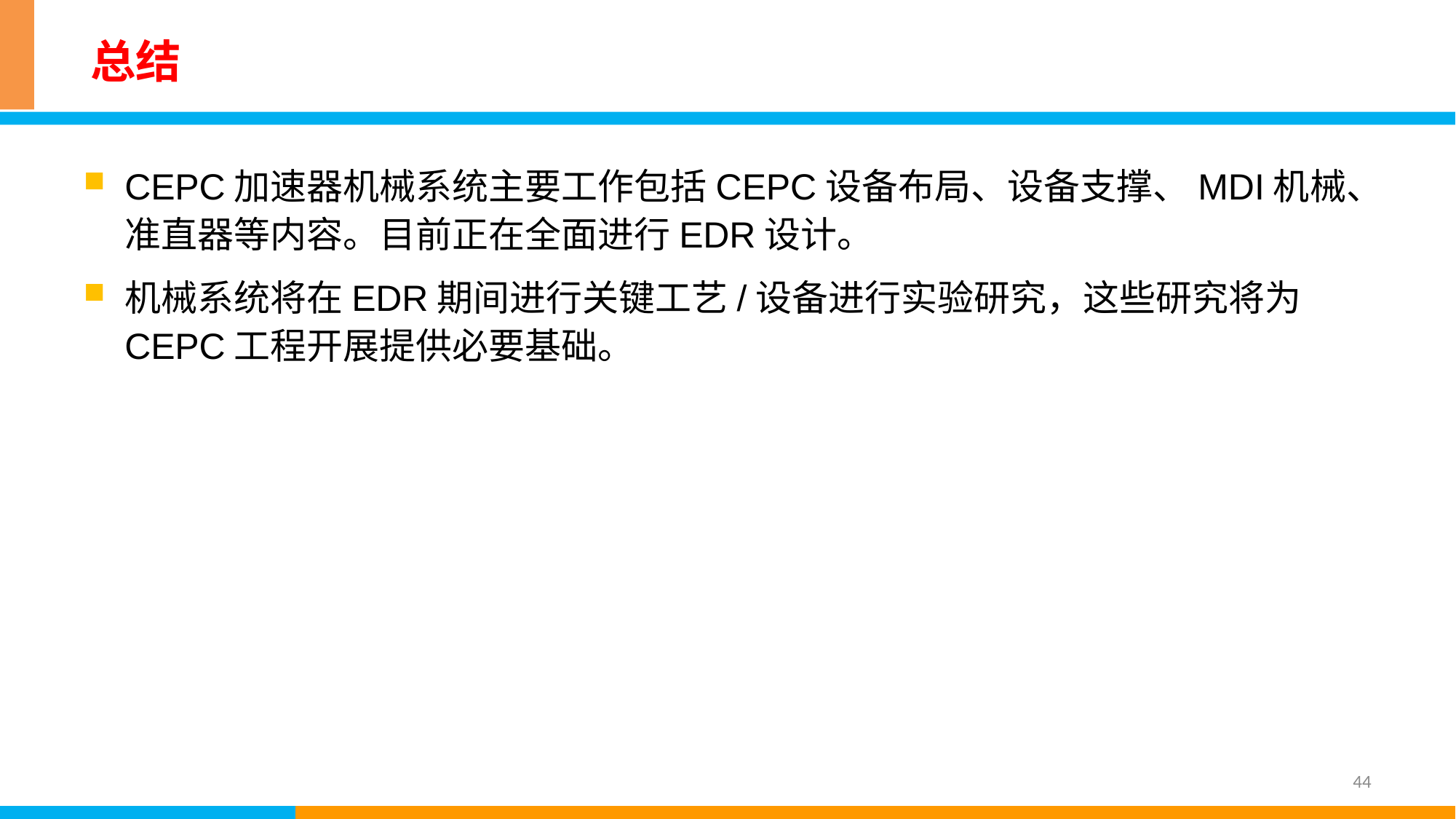

# 总结
CEPC加速器机械系统主要工作包括CEPC设备布局、设备支撑、MDI机械、准直器等内容。目前正在全面进行EDR设计。
机械系统将在EDR期间进行关键工艺/设备进行实验研究，这些研究将为CEPC工程开展提供必要基础。
44